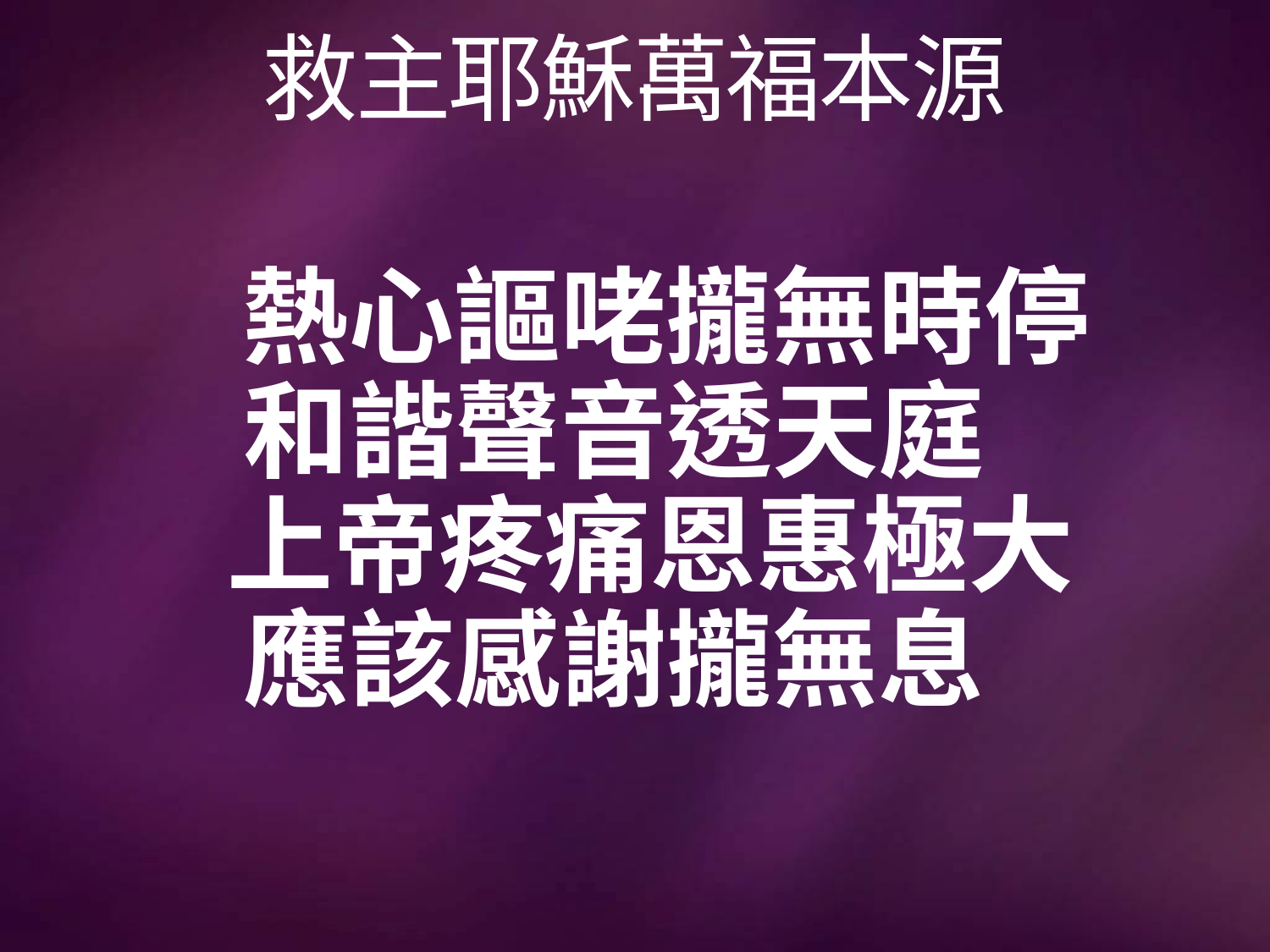

# 救主耶穌萬福本源
 	 熱心謳咾攏無時停
和諧聲音透天庭
  上帝疼痛恩惠極大
應該感謝攏無息